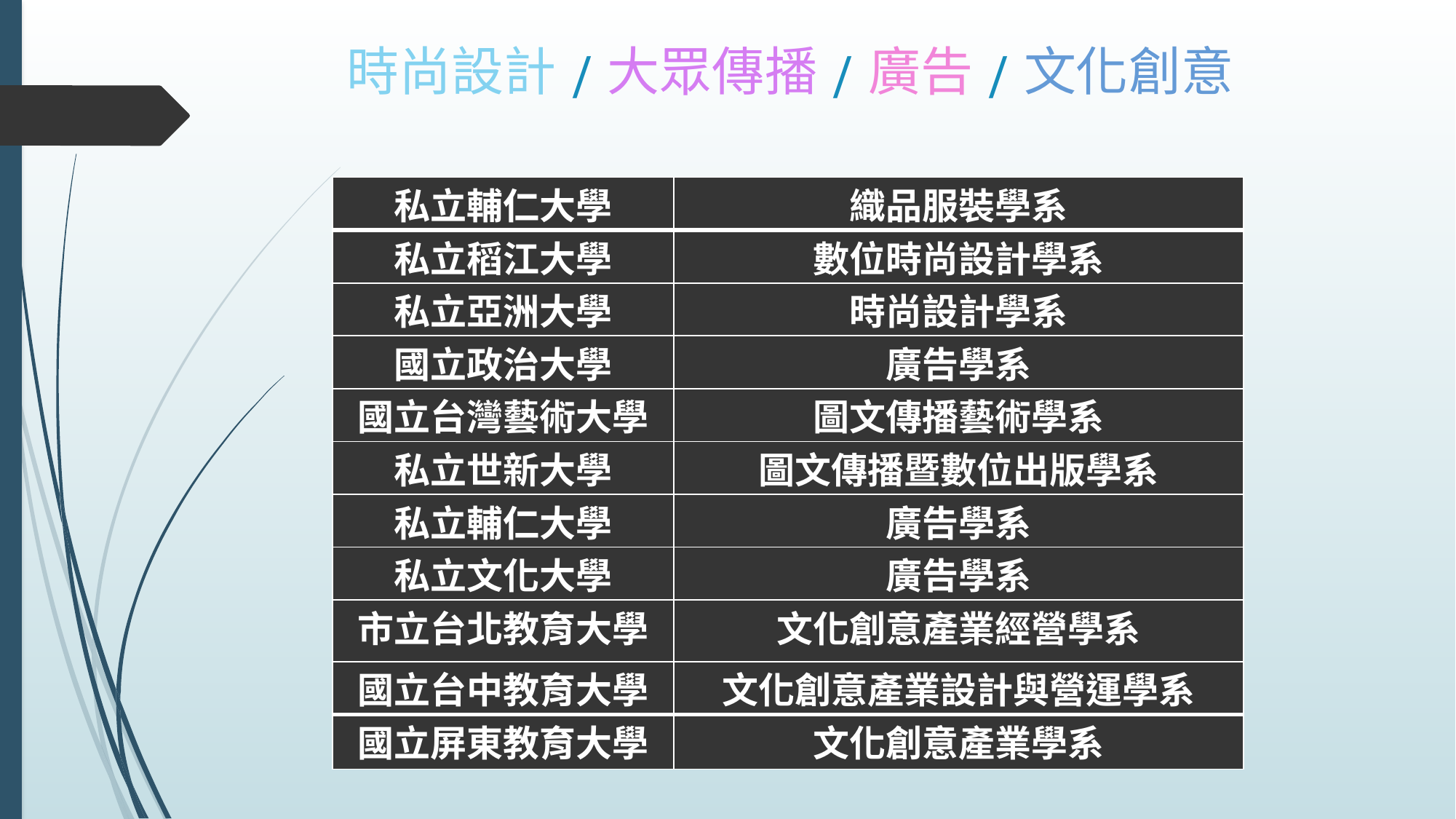

# 時尚設計/大眾傳播/廣告/文化創意
| 私立輔仁大學 | 織品服裝學系 |
| --- | --- |
| 私立稻江大學 | 數位時尚設計學系 |
| 私立亞洲大學 | 時尚設計學系 |
| 國立政治大學 | 廣告學系 |
| 國立台灣藝術大學 | 圖文傳播藝術學系 |
| 私立世新大學 | 圖文傳播暨數位出版學系 |
| 私立輔仁大學 | 廣告學系 |
| 私立文化大學 | 廣告學系 |
| 市立台北教育大學 | 文化創意產業經營學系 |
| 國立台中教育大學 | 文化創意產業設計與營運學系 |
| 國立屏東教育大學 | 文化創意產業學系 |